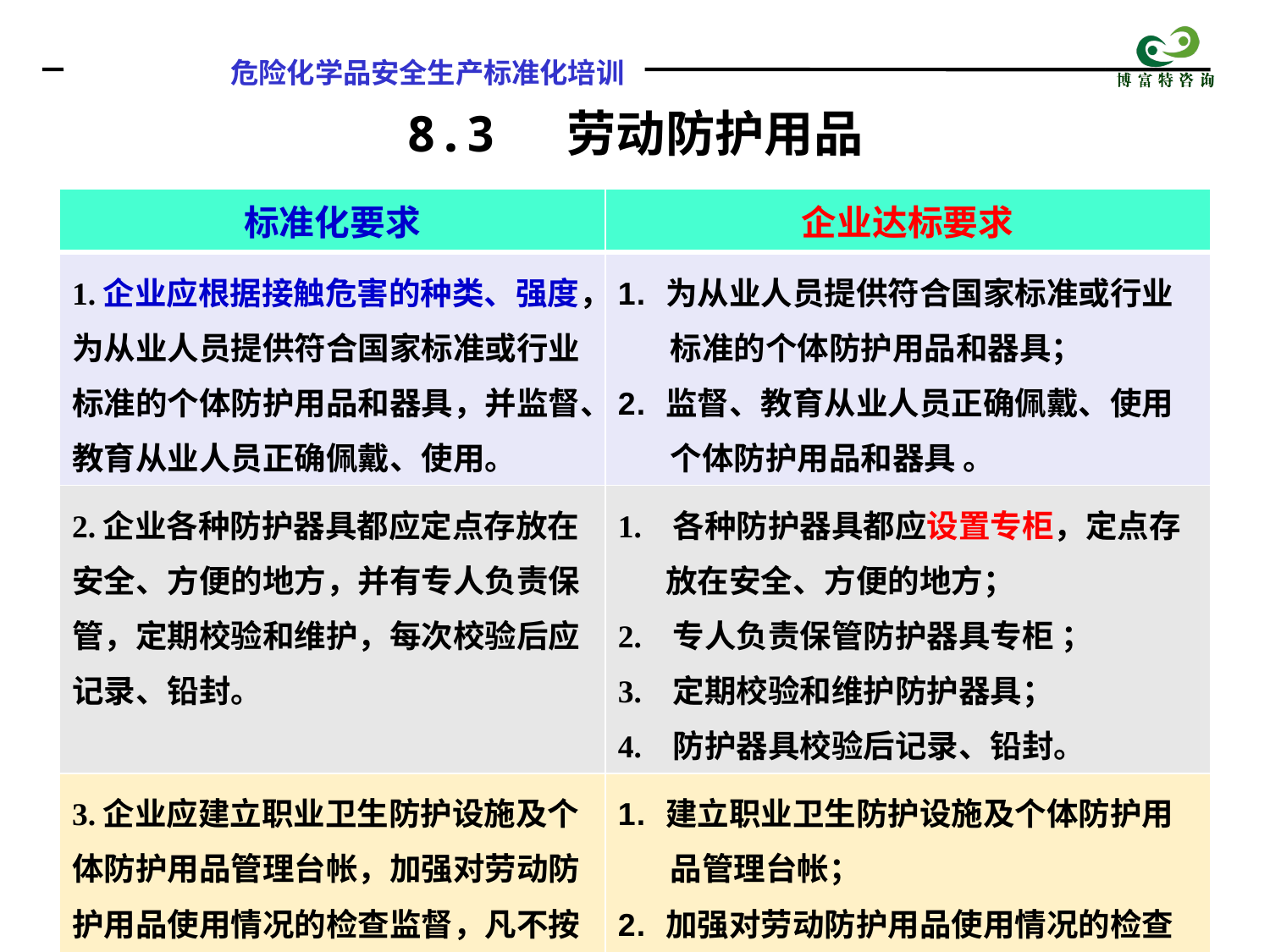

8.3  劳动防护用品
| 标准化要求 | 企业达标要求 |
| --- | --- |
| 1.企业应根据接触危害的种类、强度，为从业人员提供符合国家标准或行业标准的个体防护用品和器具，并监督、教育从业人员正确佩戴、使用。 | 为从业人员提供符合国家标准或行业 标准的个体防护用品和器具； 监督、教育从业人员正确佩戴、使用 个体防护用品和器具 。 |
| 2.企业各种防护器具都应定点存放在安全、方便的地方，并有专人负责保管，定期校验和维护，每次校验后应记录、铅封。 | 1. 各种防护器具都应设置专柜，定点存放在安全、方便的地方； 2. 专人负责保管防护器具专柜 ； 3. 定期校验和维护防护器具； 4. 防护器具校验后记录、铅封。 |
| 3.企业应建立职业卫生防护设施及个体防护用品管理台帐，加强对劳动防护用品使用情况的检查监督，凡不按规定使用劳动防护用品者不得上岗作业。 | 建立职业卫生防护设施及个体防护用 品管理台帐； 加强对劳动防护用品使用情况的检查 监督，凡不按规定使用劳动防护用品者不得上岗作业。 |